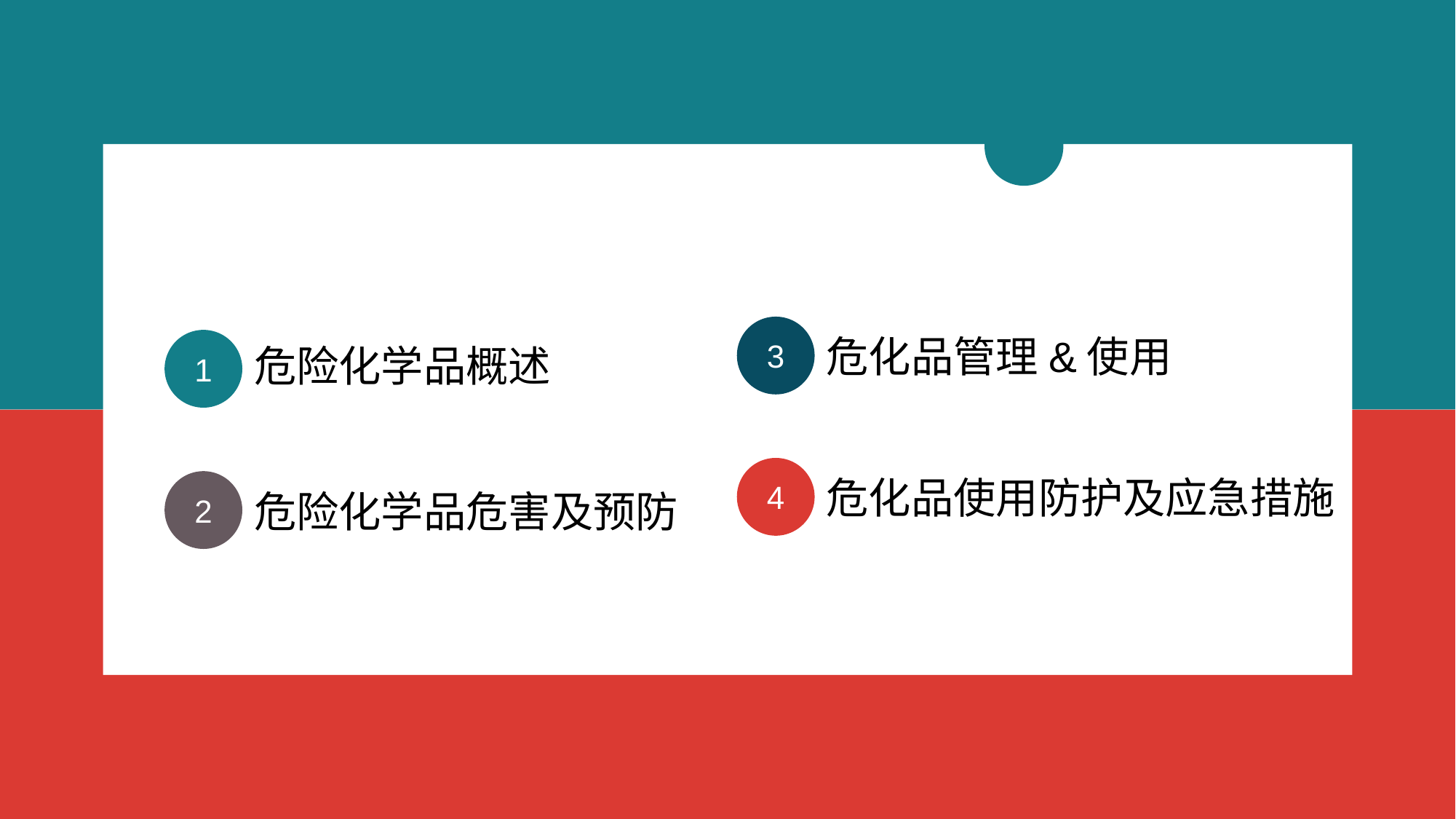

3
1
危化品管理&使用
危险化学品概述

4
危化品使用防护及应急措施
2
危险化学品危害及预防